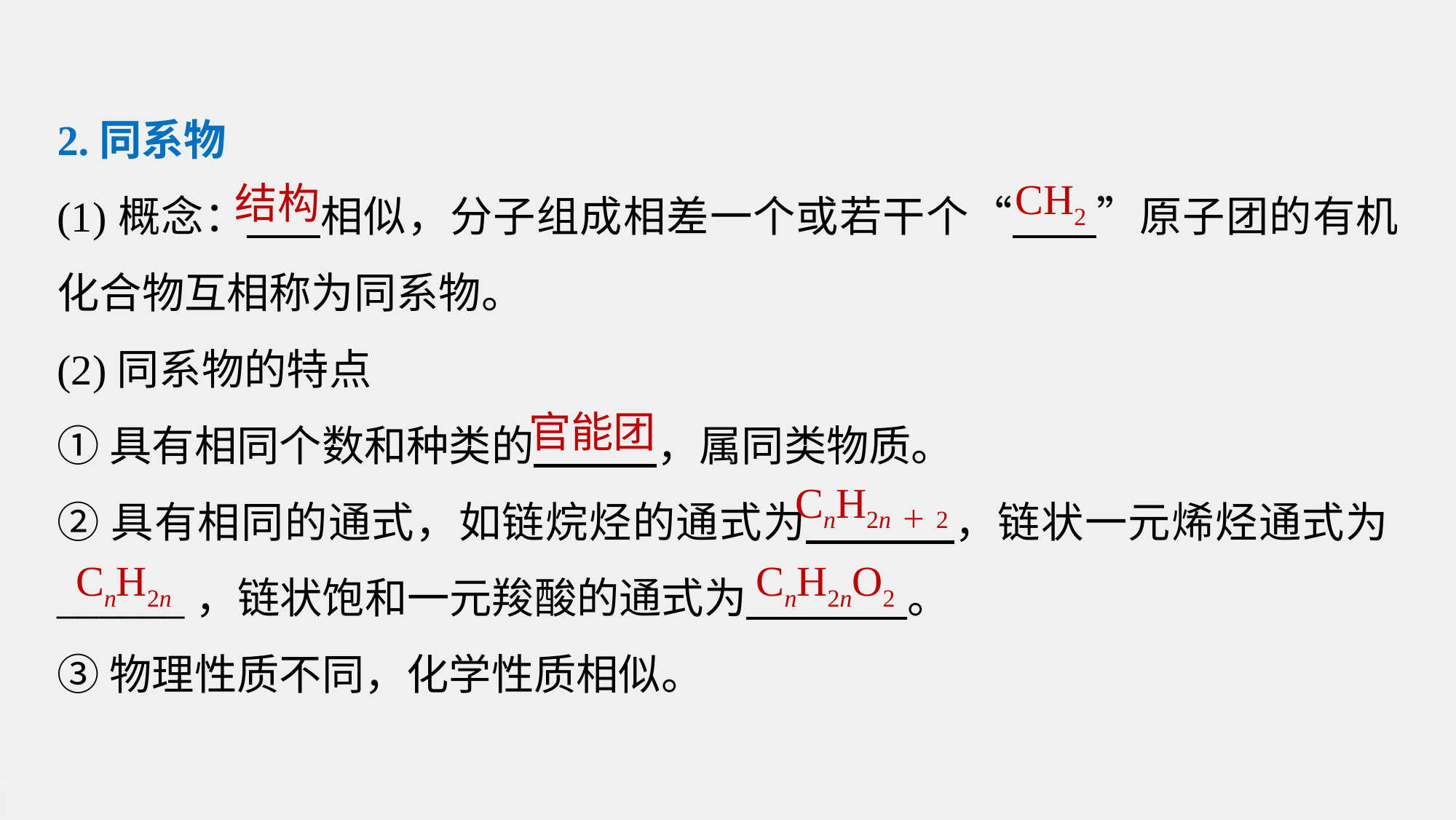

2.同系物
(1)概念：       相似，分子组成相差一个或若干个“        ”原子团的有机化合物互相称为同系物。
(2)同系物的特点
①具有相同个数和种类的             ，属同类物质。
②具有相同的通式，如链烷烃的通式为              ，链状一元烯烃通式为______，链状饱和一元羧酸的通式为                 。
③物理性质不同，化学性质相似。
CH2
结构
官能团
CnH2n＋2
CnH2n
CnH2nO2